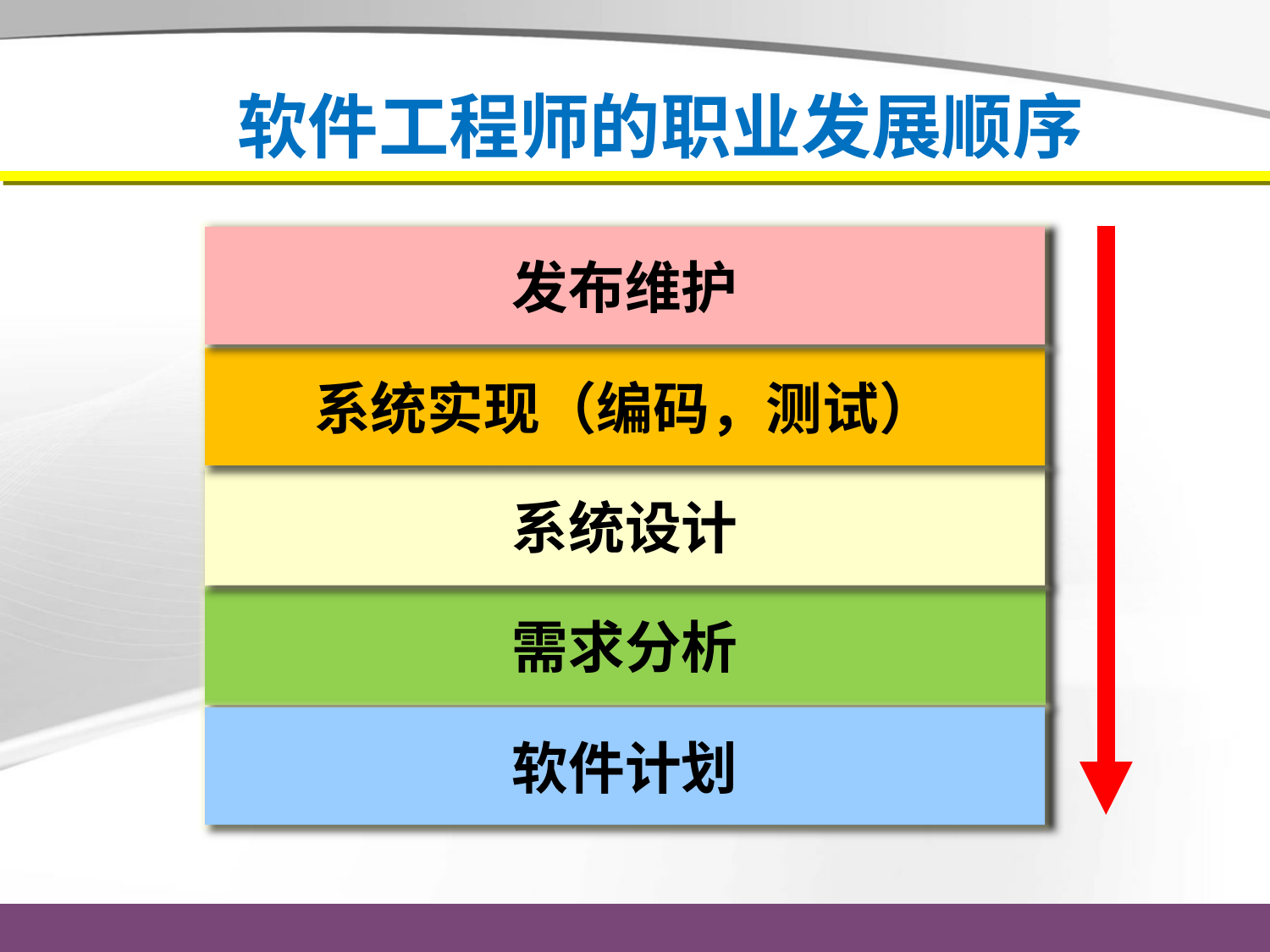

软件工程师的职业发展顺序
发布维护
系统实现（编码，测试）
系统设计
需求分析
软件计划